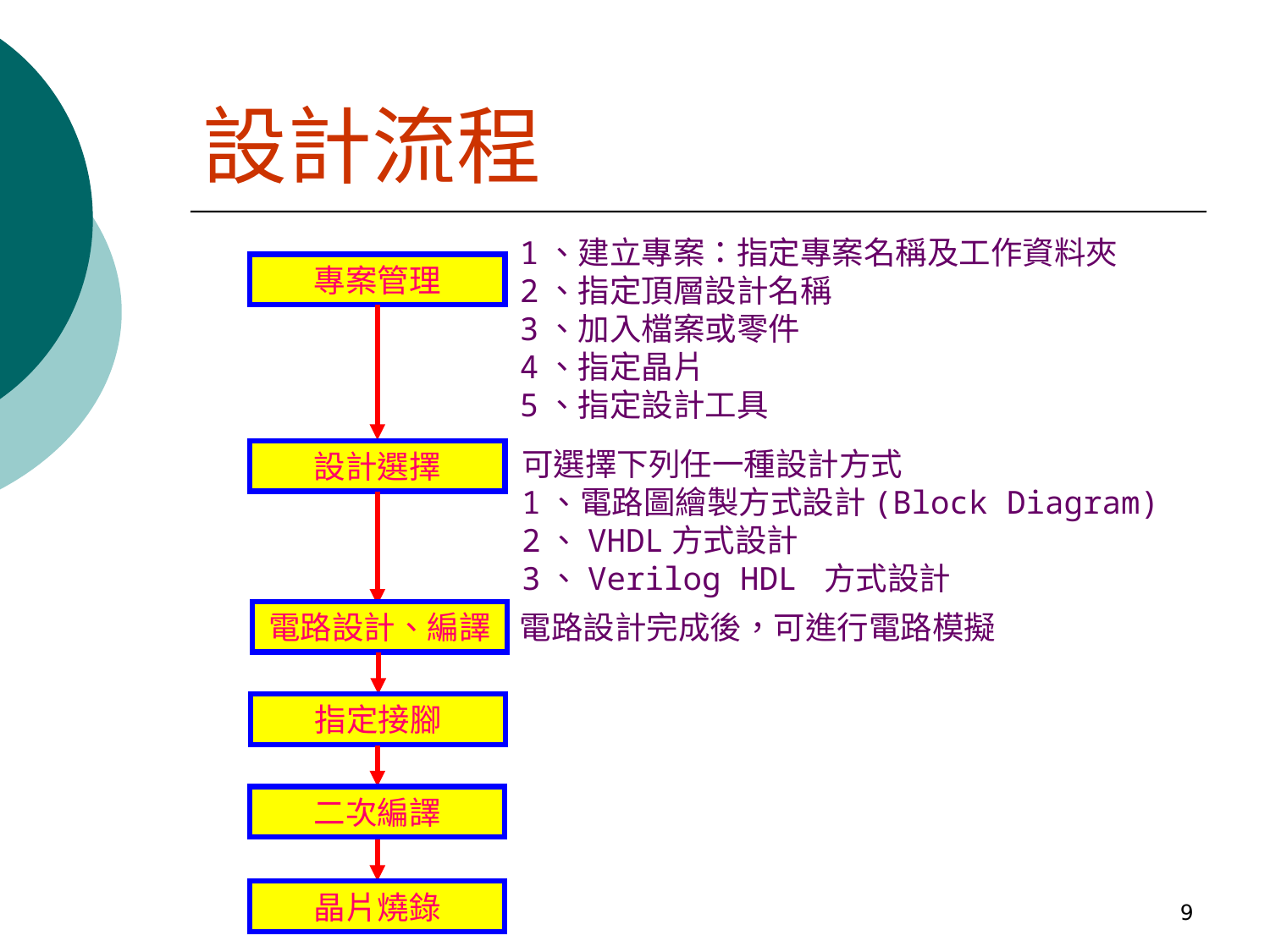

# 設計流程
1、建立專案：指定專案名稱及工作資料夾
2、指定頂層設計名稱
3、加入檔案或零件
4、指定晶片
5、指定設計工具
專案管理
設計選擇
可選擇下列任一種設計方式
1、電路圖繪製方式設計(Block Diagram)
2、VHDL方式設計
3、Verilog HDL 方式設計
電路設計、編譯
電路設計完成後，可進行電路模擬
指定接腳
二次編譯
晶片燒錄
9